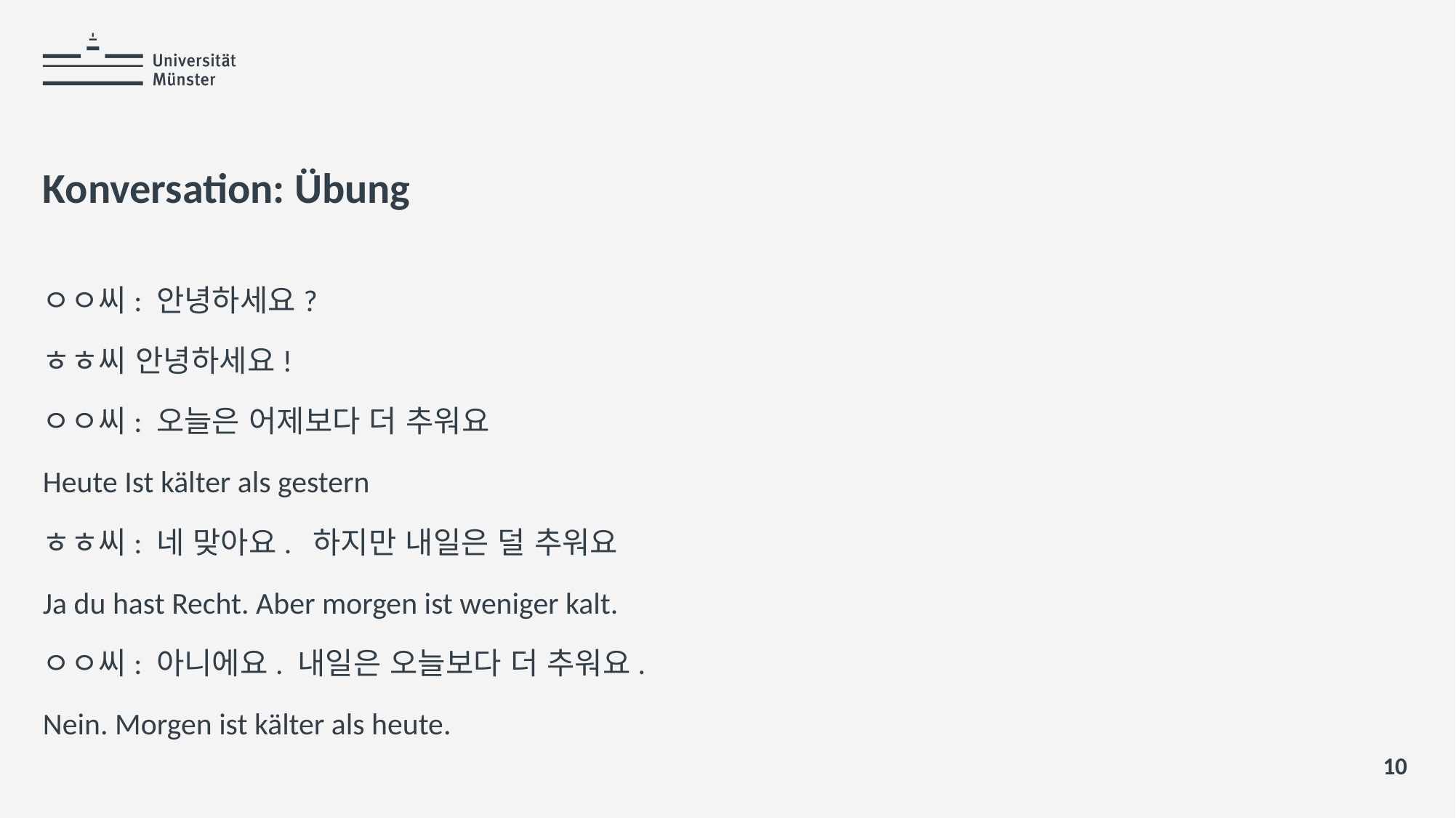

# Konversation: Übung
ㅇㅇ씨: 안녕하세요?
ㅎㅎ씨 안녕하세요!
ㅇㅇ씨: 오늘은 어제보다 더 추워요
Heute Ist kälter als gestern
ㅎㅎ씨: 네 맞아요.  하지만 내일은 덜 추워요
Ja du hast Recht. Aber morgen ist weniger kalt.
ㅇㅇ씨: 아니에요. 내일은 오늘보다 더 추워요.
Nein. Morgen ist kälter als heute.

10